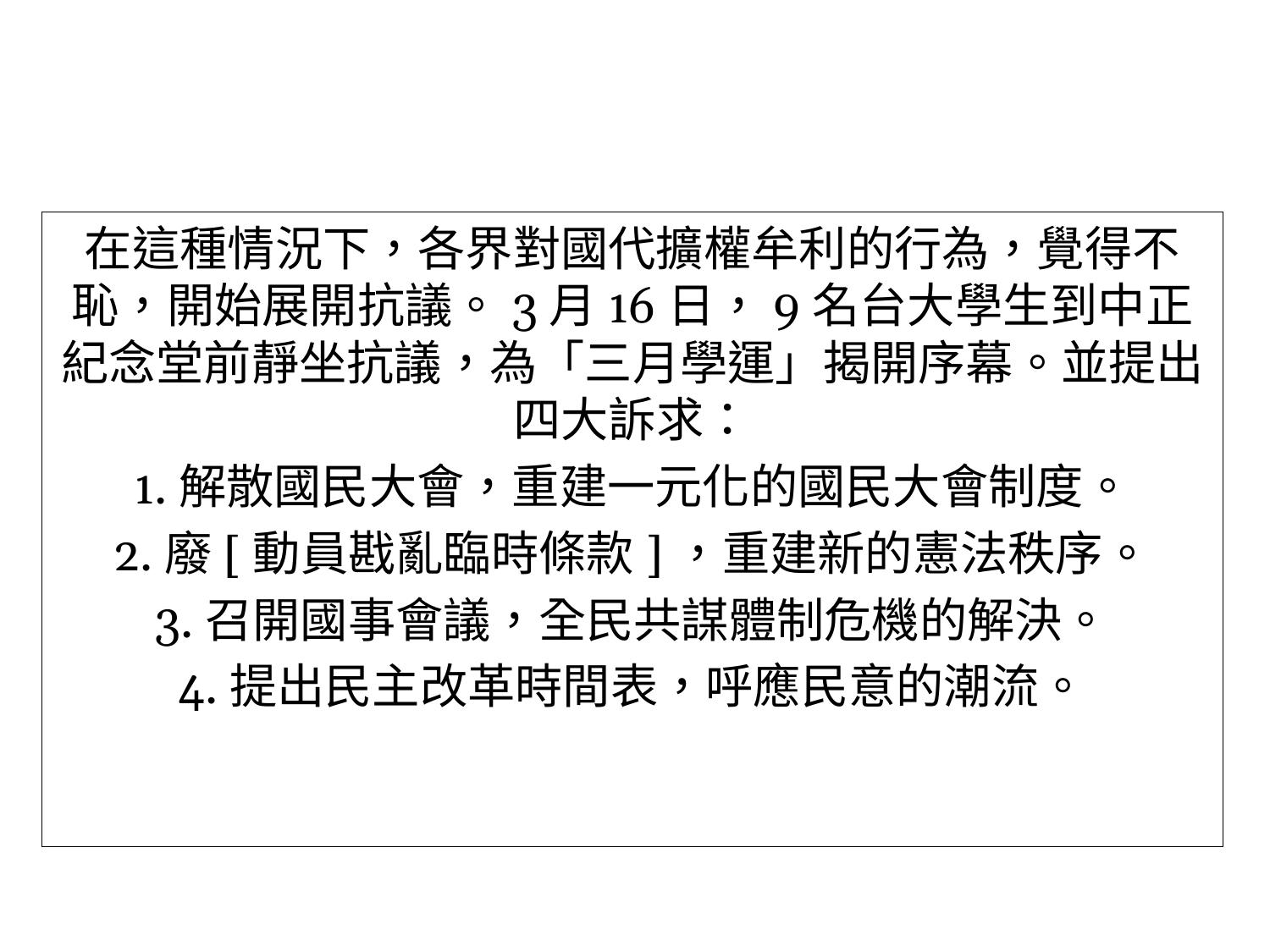

在這種情況下，各界對國代擴權牟利的行為，覺得不恥，開始展開抗議。3月16日，9名台大學生到中正紀念堂前靜坐抗議，為「三月學運」揭開序幕。並提出四大訴求：
1.解散國民大會，重建一元化的國民大會制度。
2.廢[動員戡亂臨時條款]，重建新的憲法秩序。
3.召開國事會議，全民共謀體制危機的解決。
4.提出民主改革時間表，呼應民意的潮流。